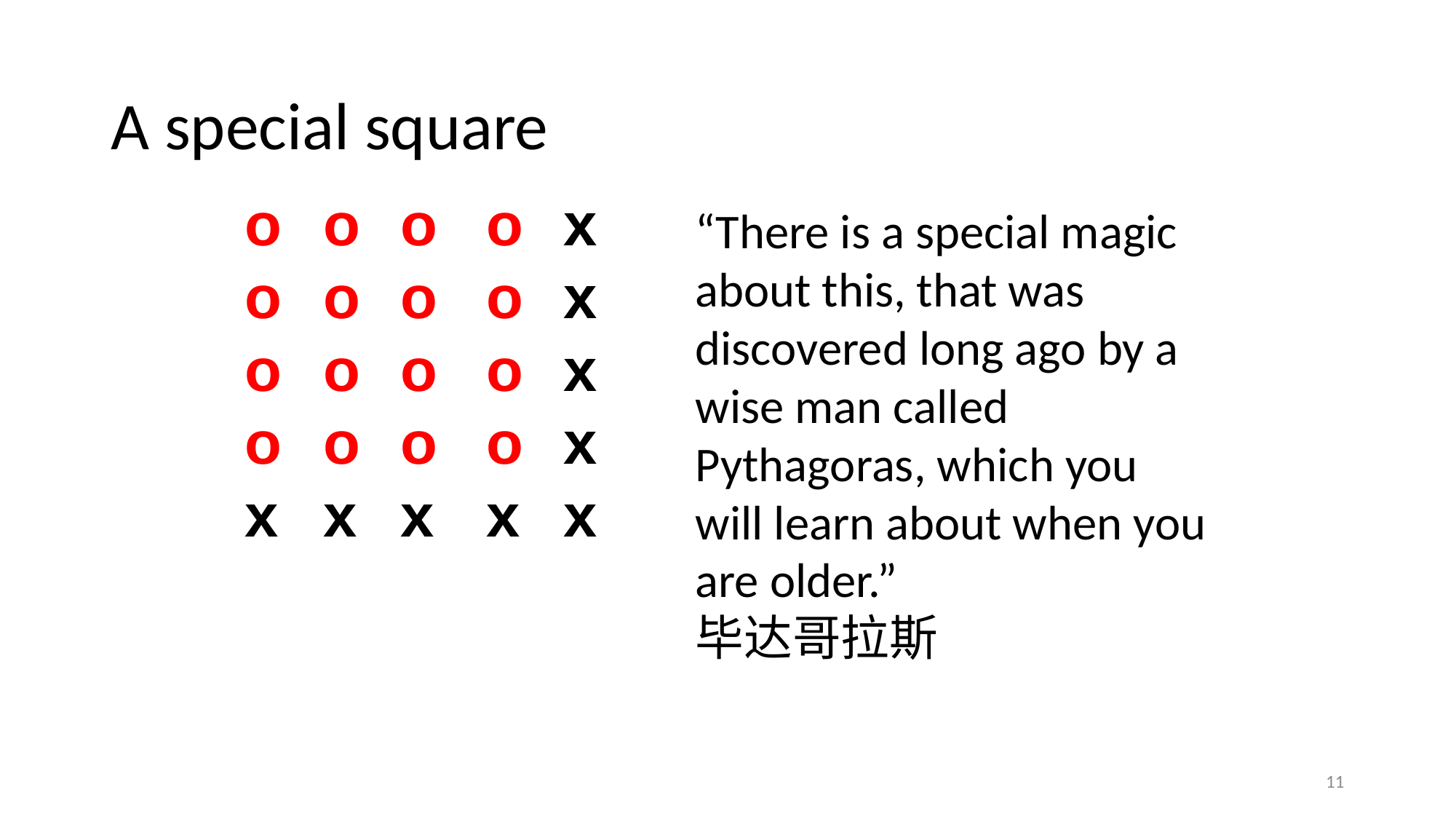

# A special square
| o | o | o | o | x |
| --- | --- | --- | --- | --- |
| o | o | o | o | x |
| o | o | o | o | x |
| o | o | o | o | x |
| x | x | x | x | x |
“There is a special magic about this, that was discovered long ago by a wise man called Pythagoras, which you will learn about when you are older.”
毕达哥拉斯
11